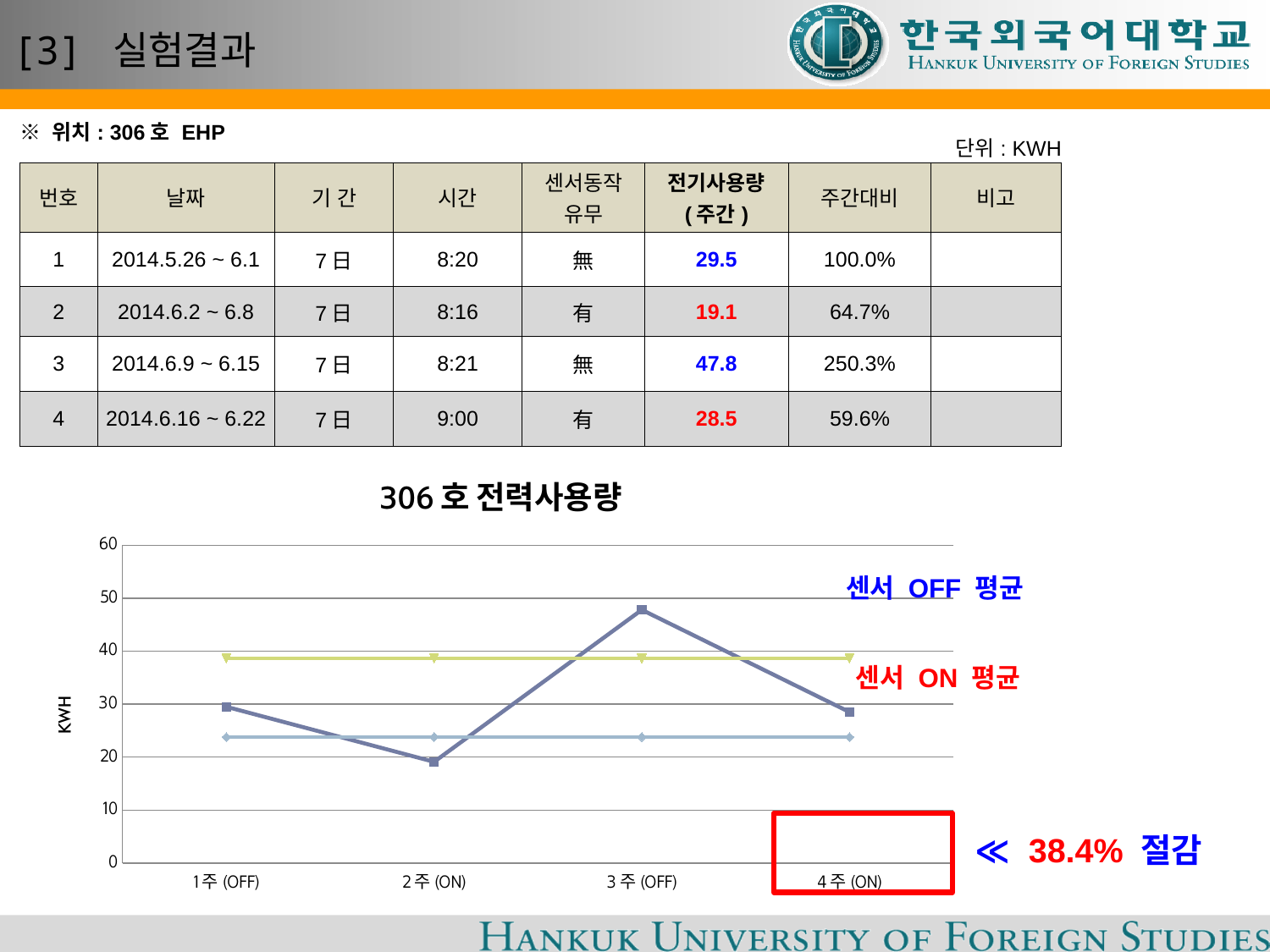

# [3] 실험결과

| ※ 위치: 306호 EHP |  |  |  |  |  | 단위: KWH |  |
| --- | --- | --- | --- | --- | --- | --- | --- |
| 번호 | 날짜 | 기 간 | 시간 | 센서동작 유무 | 전기사용량 (주간) | 주간대비 | 비고 |
| 1 | 2014.5.26 ~ 6.1 | 7日 | 8:20 | 無 | 29.5 | 100.0% |  |
| 2 | 2014.6.2 ~ 6.8 | 7日 | 8:16 | 有 | 19.1 | 64.7% |  |
| 3 | 2014.6.9 ~ 6.15 | 7日 | 8:21 | 無 | 47.8 | 250.3% |  |
| 4 | 2014.6.16 ~ 6.22 | 7日 | 9:00 | 有 | 28.5 | 59.6% |  |

### Chart: 306호 전력사용량

| Category | 전력사용량 | 센서 ON 평균 | 센서 OFF 평균 |
|---|---|---|---|
| 1주(OFF) | 29.5 | 23.8 | 38.650000000000006 |
| 2주(ON) | 19.1 | 23.8 | 38.650000000000006 |
| 3주(OFF) | 47.800000000000004 | 23.8 | 38.650000000000006 |
| 4주(ON) | 28.5 | 23.8 | 38.650000000000006 |
센서 OFF 평균
센서 ON 평균

≪  38.4% 절감